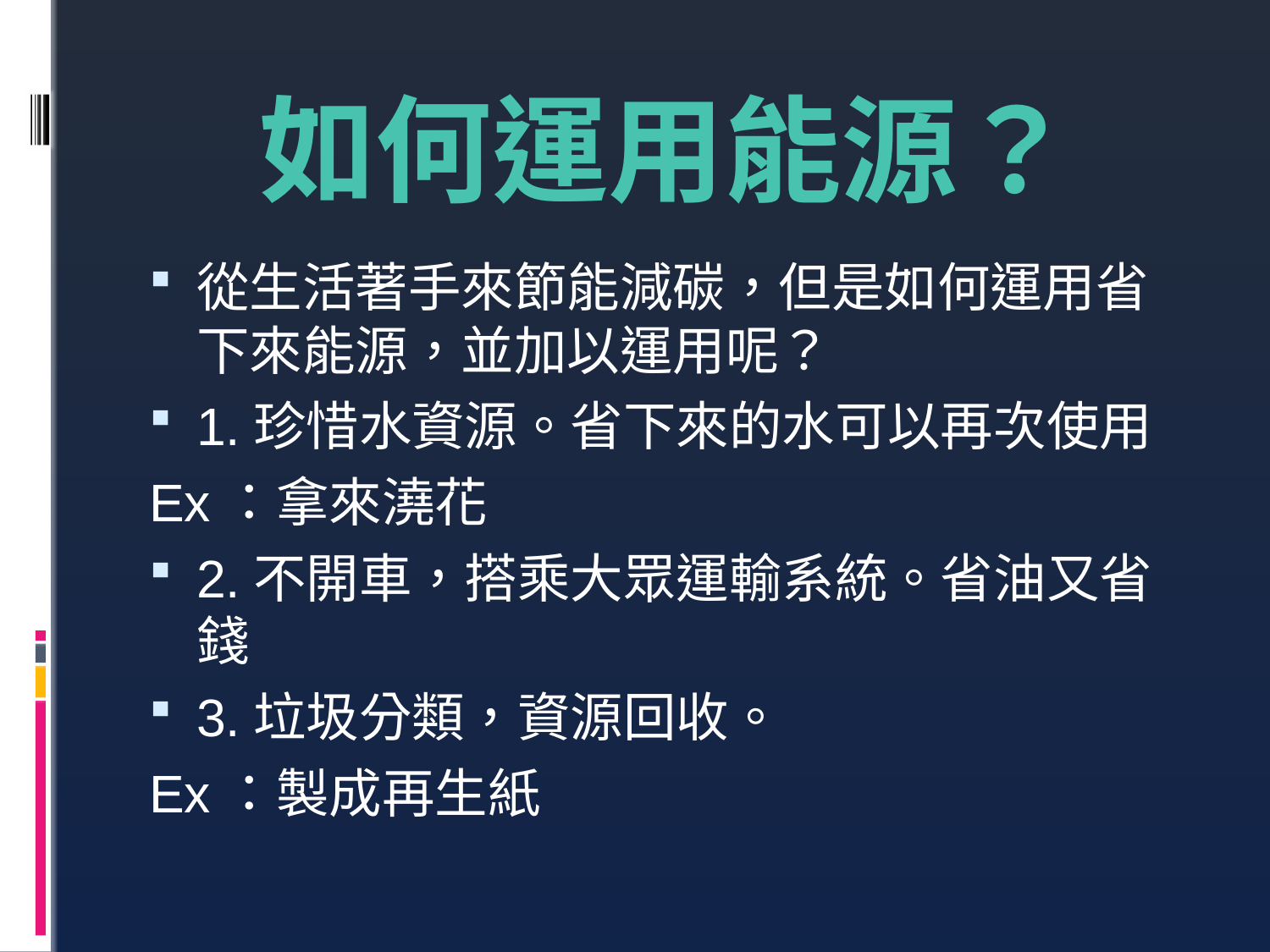

# 如何運用能源？
從生活著手來節能減碳，但是如何運用省下來能源，並加以運用呢？
1.珍惜水資源。省下來的水可以再次使用
Ex：拿來澆花
2.不開車，搭乘大眾運輸系統。省油又省錢
3.垃圾分類，資源回收。
Ex：製成再生紙